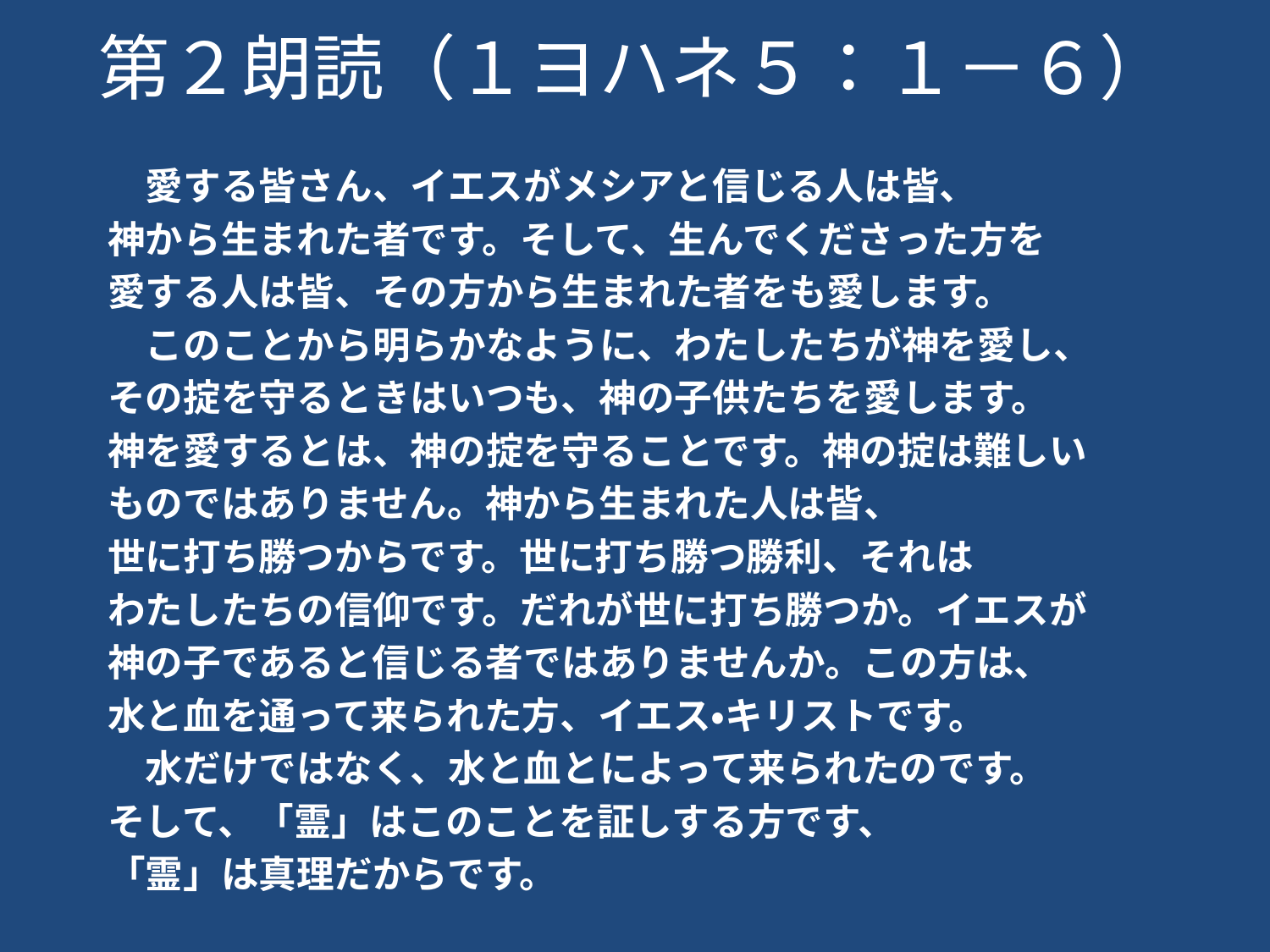

# 第２朗読（１ヨハネ５：１－６）
　愛する皆さん、イエスがメシアと信じる人は皆、
神から生まれた者です。そして、生んでくださった方を
愛する人は皆、その方から生まれた者をも愛します。
　このことから明らかなように、わたしたちが神を愛し、
その掟を守るときはいつも、神の子供たちを愛します。
神を愛するとは、神の掟を守ることです。神の掟は難しい
ものではありません。神から生まれた人は皆、
世に打ち勝つからです。世に打ち勝つ勝利、それは
わたしたちの信仰です。だれが世に打ち勝つか。イエスが
神の子であると信じる者ではありませんか。この方は、
水と血を通って来られた方、イエス・キリストです。
　水だけではなく、水と血とによって来られたのです。
そして、「霊」はこのことを証しする方です、
「霊」は真理だからです。